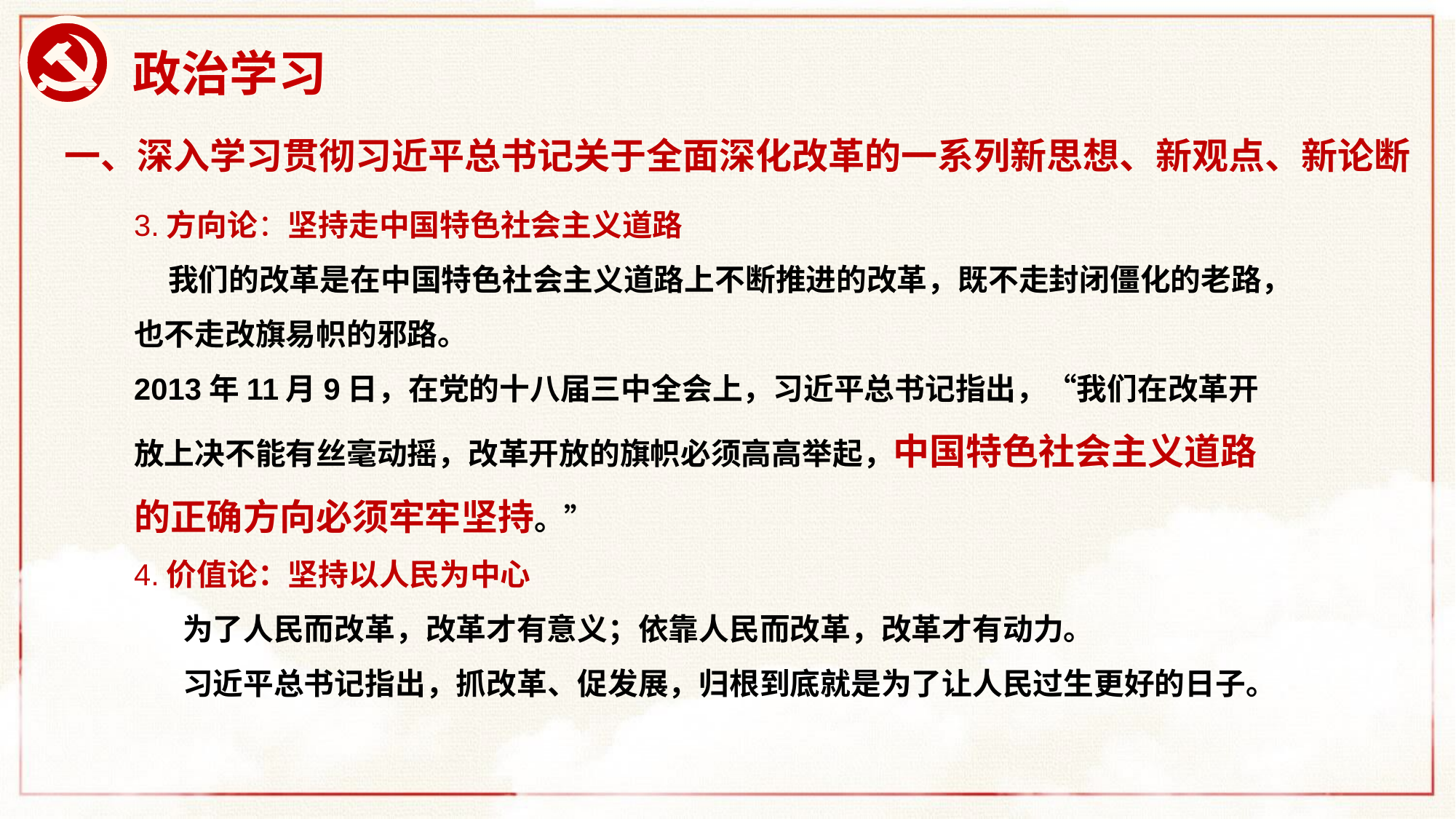

# 政治学习
一、深入学习贯彻习近平总书记关于全面深化改革的一系列新思想、新观点、新论断
3.方向论：坚持走中国特色社会主义道路
    我们的改革是在中国特色社会主义道路上不断推进的改革，既不走封闭僵化的老路，也不走改旗易帜的邪路。
2013年11月9日，在党的十八届三中全会上，习近平总书记指出，“我们在改革开放上决不能有丝毫动摇，改革开放的旗帜必须高高举起，中国特色社会主义道路的正确方向必须牢牢坚持。”
4.价值论：坚持以人民为中心
      为了人民而改革，改革才有意义；依靠人民而改革，改革才有动力。
      习近平总书记指出，抓改革、促发展，归根到底就是为了让人民过生更好的日子。